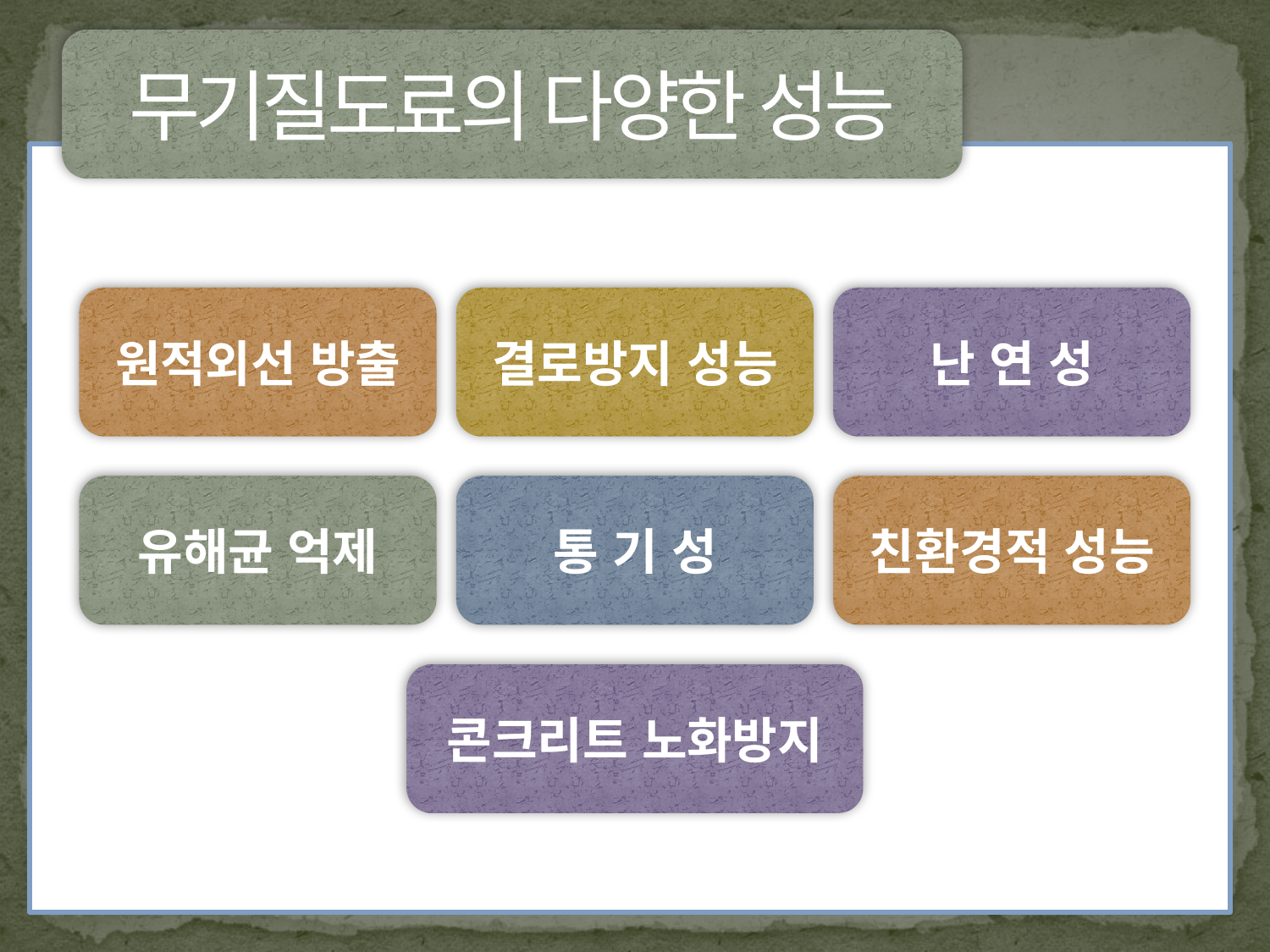

무기질도료의 다양한 성능

원적외선 방출
결로방지 성능
난 연 성
유해균 억제
통 기 성
친환경적 성능
콘크리트 노화방지